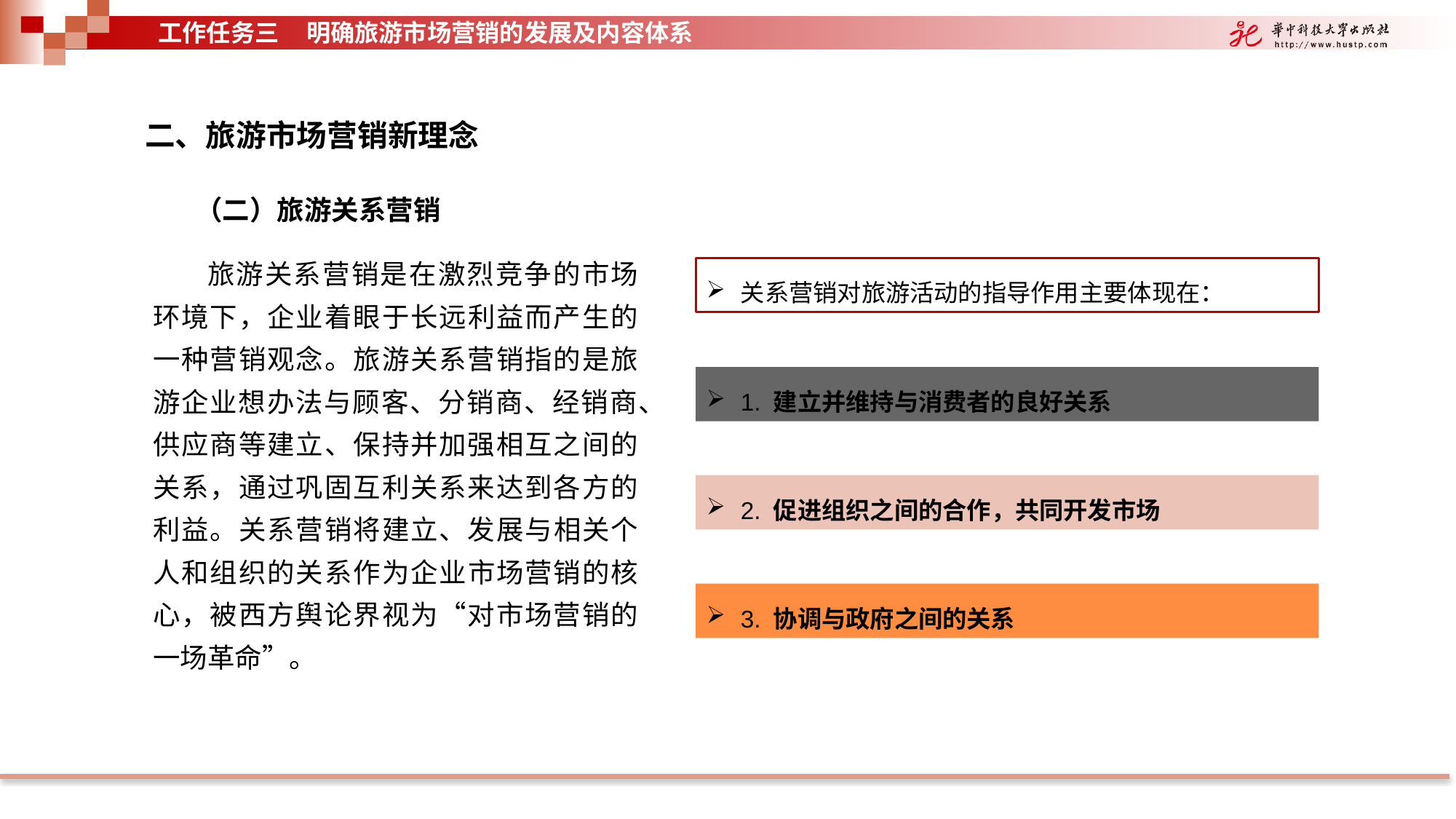

工作任务三     明确旅游市场营销的发展及内容体系
二、旅游市场营销新理念
（二）旅游关系营销
旅游关系营销是在激烈竞争的市场环境下，企业着眼于长远利益而产生的一种营销观念。旅游关系营销指的是旅游企业想办法与顾客、分销商、经销商、供应商等建立、保持并加强相互之间的关系，通过巩固互利关系来达到各方的利益。关系营销将建立、发展与相关个人和组织的关系作为企业市场营销的核心，被西方舆论界视为“对市场营销的一场革命”。
关系营销对旅游活动的指导作用主要体现在：
1. 建立并维持与消费者的良好关系
2. 促进组织之间的合作，共同开发市场
3. 协调与政府之间的关系